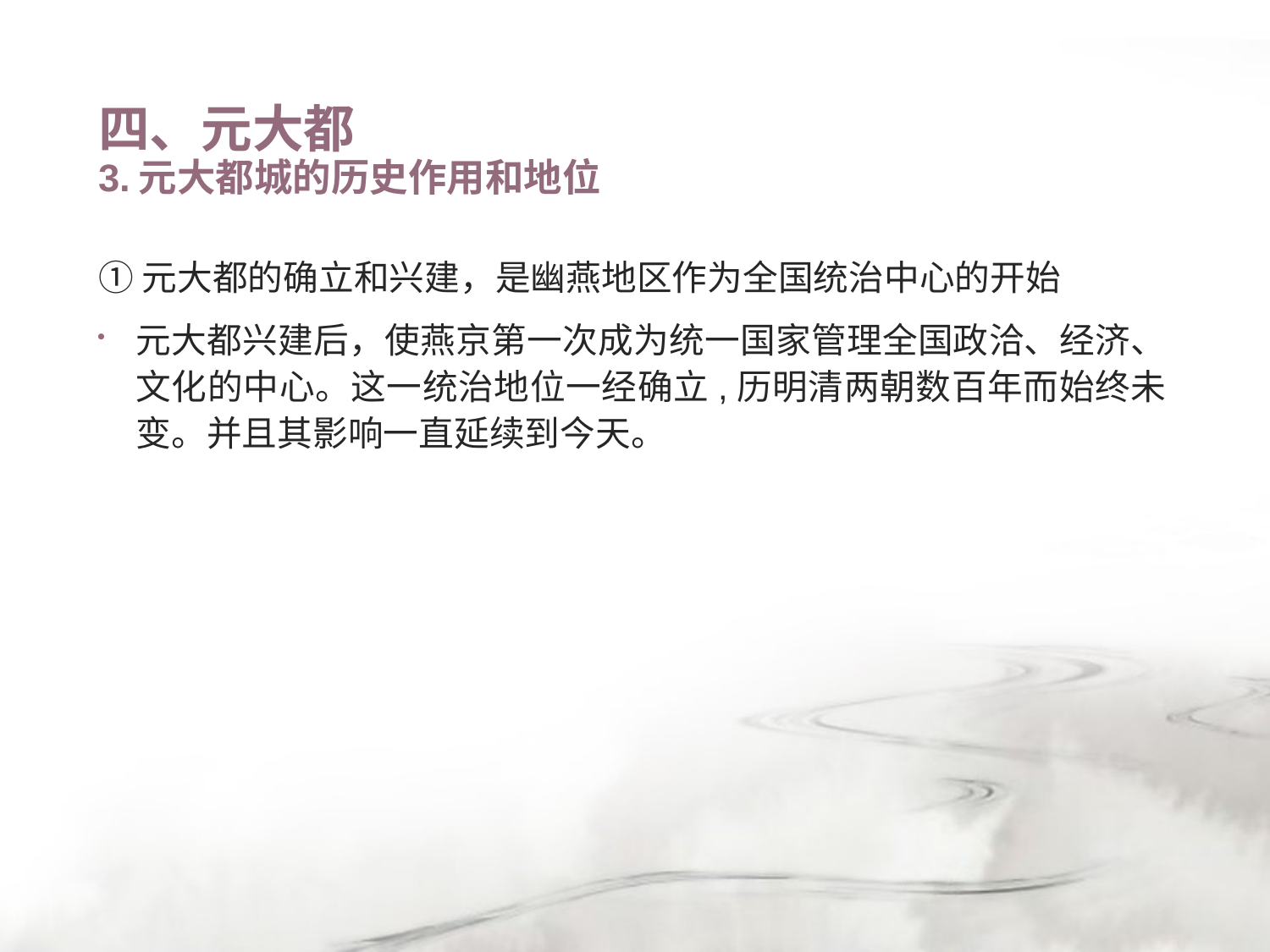

# 四、元大都 3.元大都城的历史作用和地位
①元大都的确立和兴建，是幽燕地区作为全国统治中心的开始
元大都兴建后，使燕京第一次成为统一国家管理全国政洽、经济、文化的中心。这一统治地位一经确立,历明清两朝数百年而始终未变。并且其影响一直延续到今天。